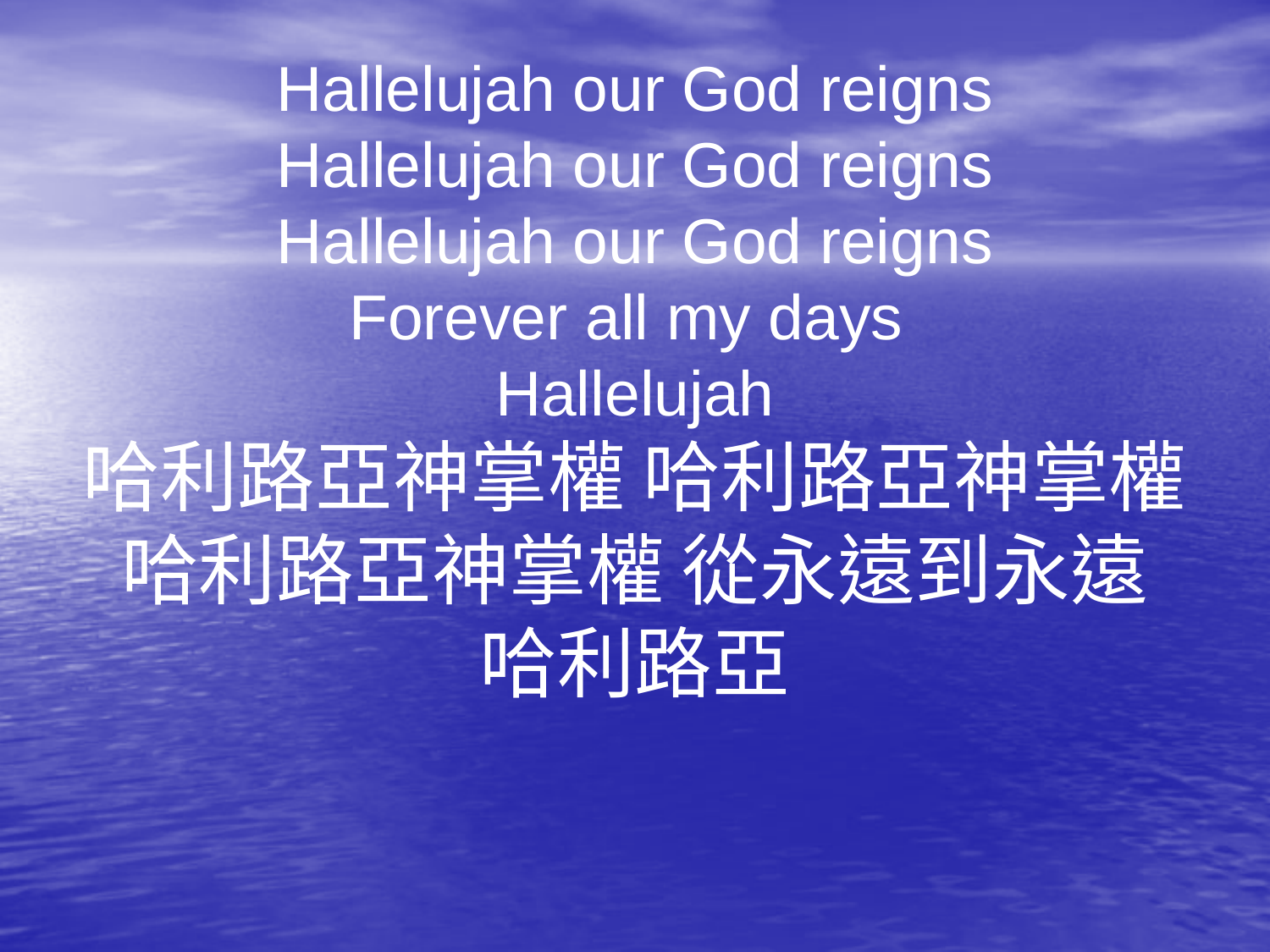

Hallelujah our God reigns
Hallelujah our God reigns
Hallelujah our God reigns
Forever all my days
Hallelujah
哈利路亞神掌權 哈利路亞神掌權
哈利路亞神掌權 從永遠到永遠
哈利路亞